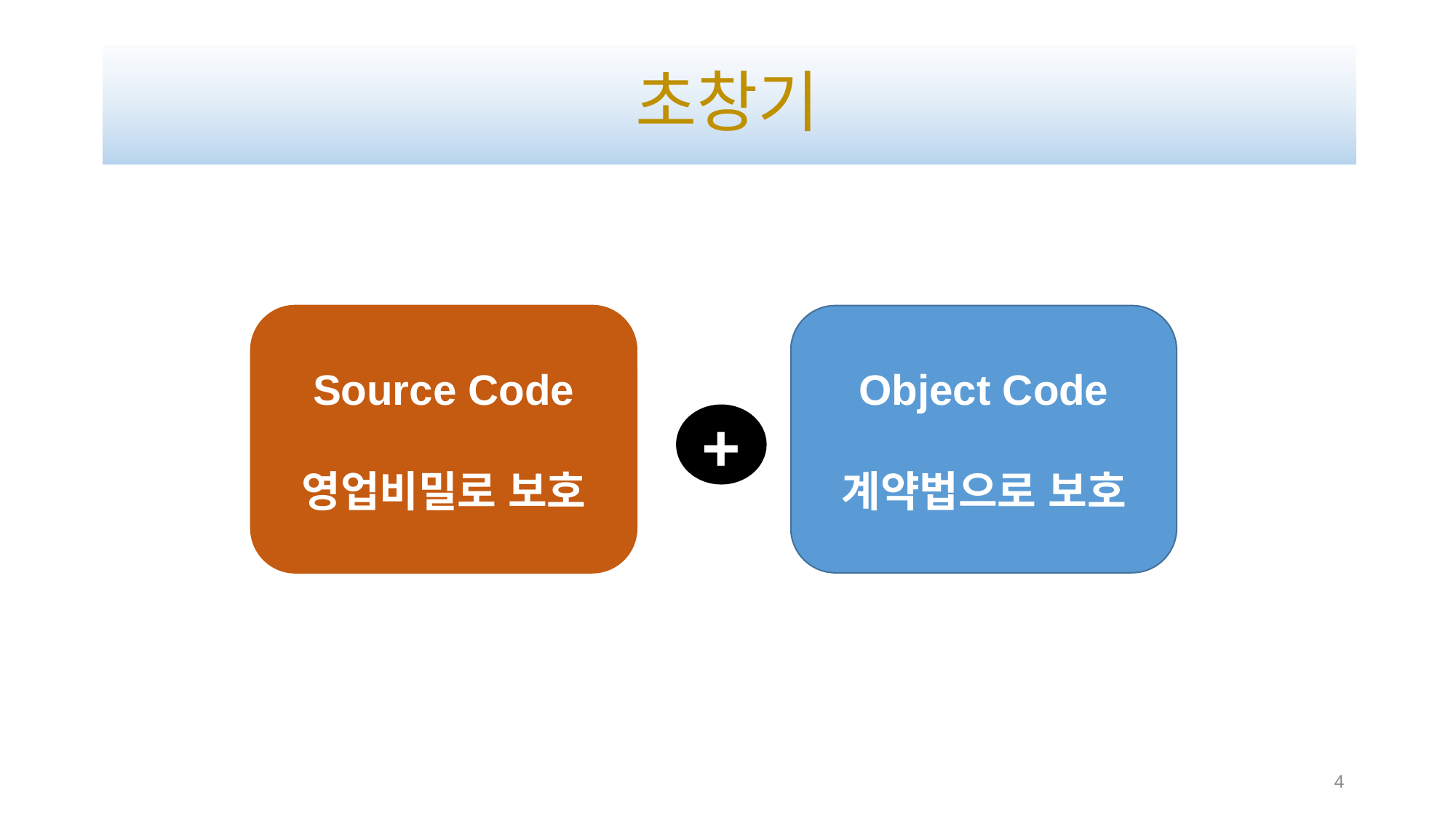

# 초창기
Object Code

계약법으로 보호
Source Code

영업비밀로 보호
+
4